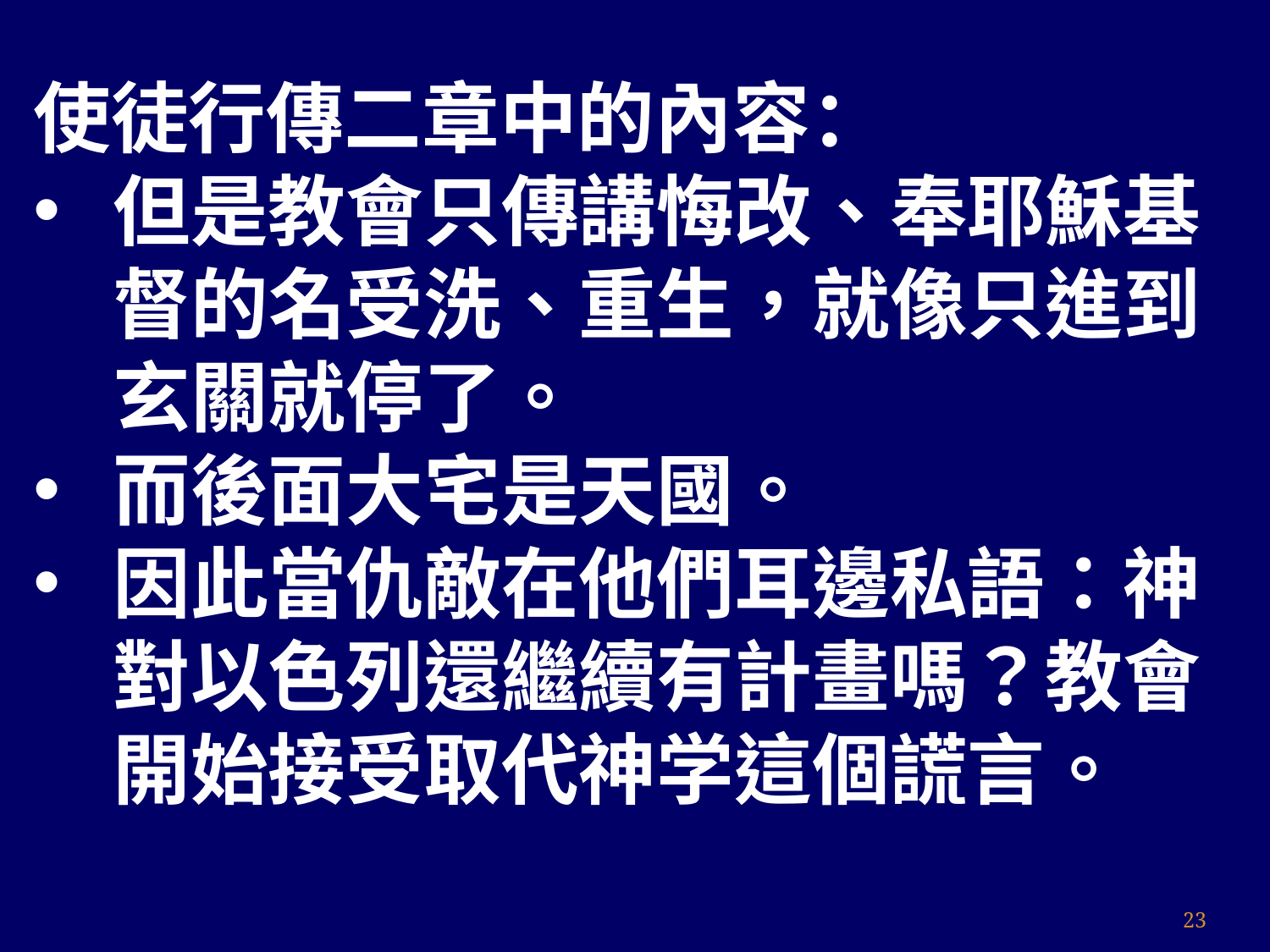

使徒行傳二章中的內容：
但是教會只傳講悔改、奉耶穌基督的名受洗、重生，就像只進到玄關就停了。
而後面大宅是天國。
因此當仇敵在他們耳邊私語：神對以色列還繼續有計畫嗎？教會開始接受取代神学這個謊言。
23